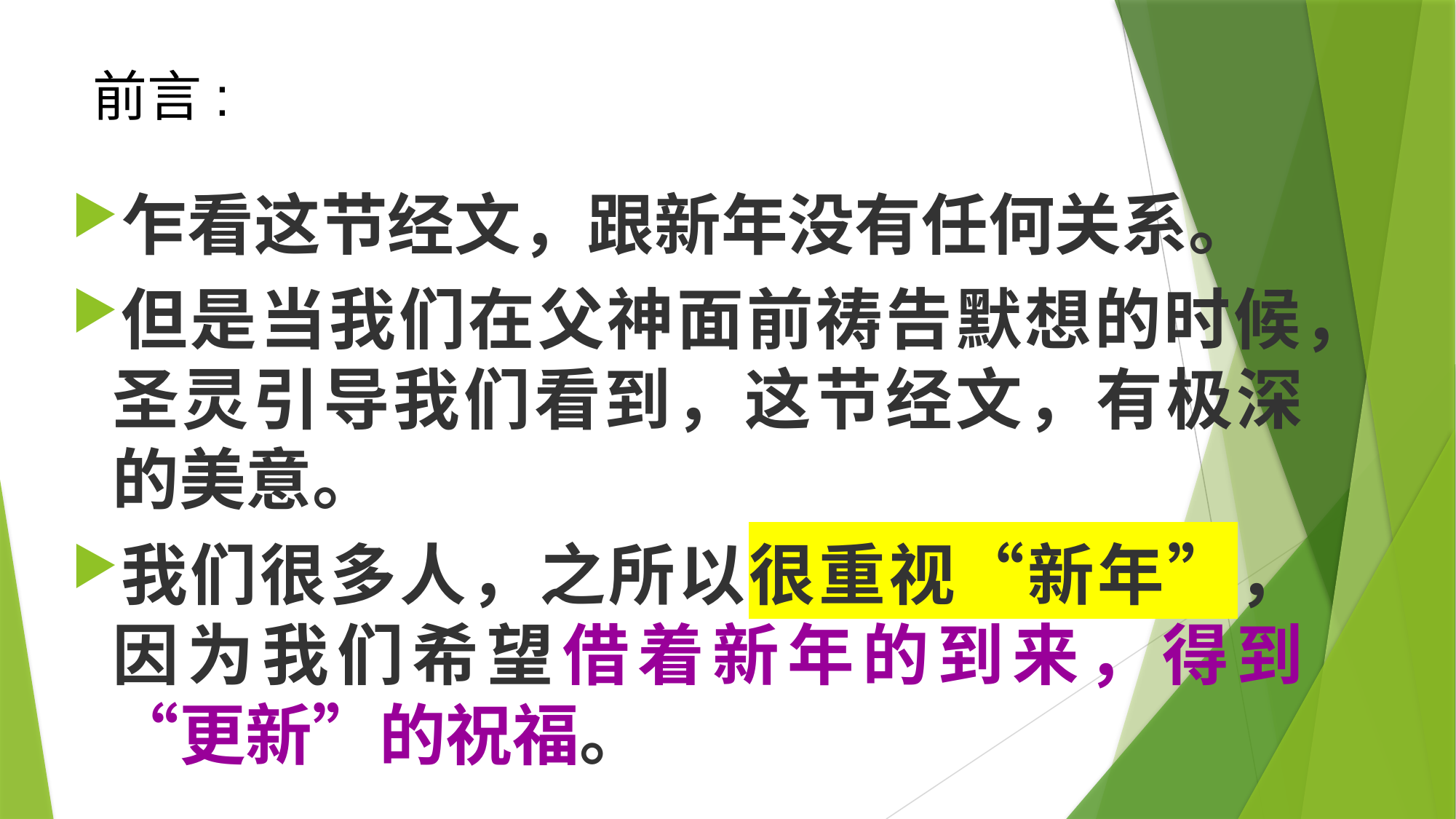

# 前言:
乍看这节经文，跟新年没有任何关系。
但是当我们在父神面前祷告默想的时候，圣灵引导我们看到，这节经文，有极深的美意。
我们很多人，之所以很重视“新年”，因为我们希望借着新年的到来，得到“更新”的祝福。